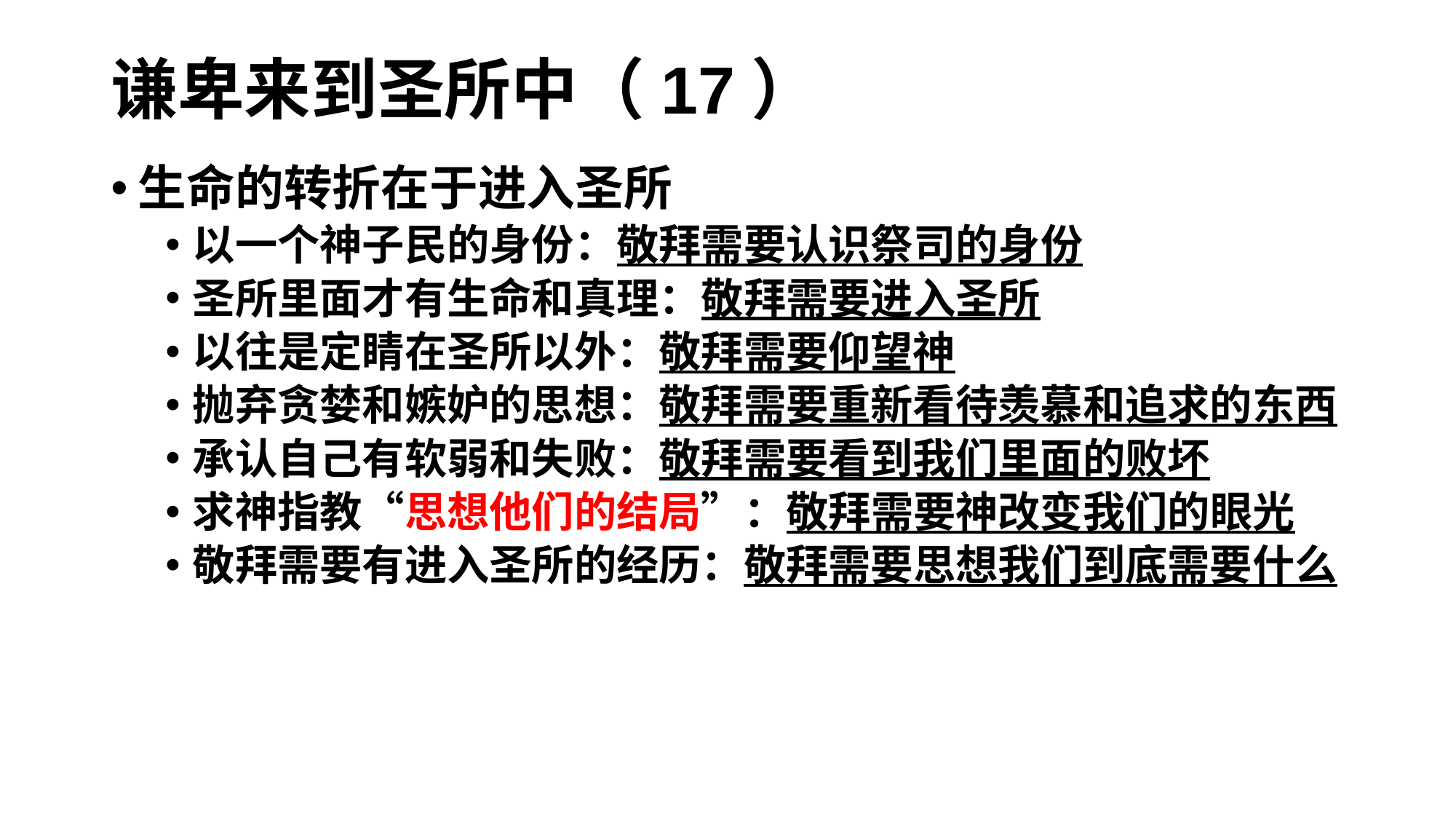

# 谦卑来到圣所中（17）
生命的转折在于进入圣所
以一个神子民的身份：敬拜需要认识祭司的身份
圣所里面才有生命和真理：敬拜需要进入圣所
以往是定睛在圣所以外：敬拜需要仰望神
抛弃贪婪和嫉妒的思想：敬拜需要重新看待羡慕和追求的东西
承认自己有软弱和失败：敬拜需要看到我们里面的败坏
求神指教“思想他们的结局”：敬拜需要神改变我们的眼光
敬拜需要有进入圣所的经历：敬拜需要思想我们到底需要什么